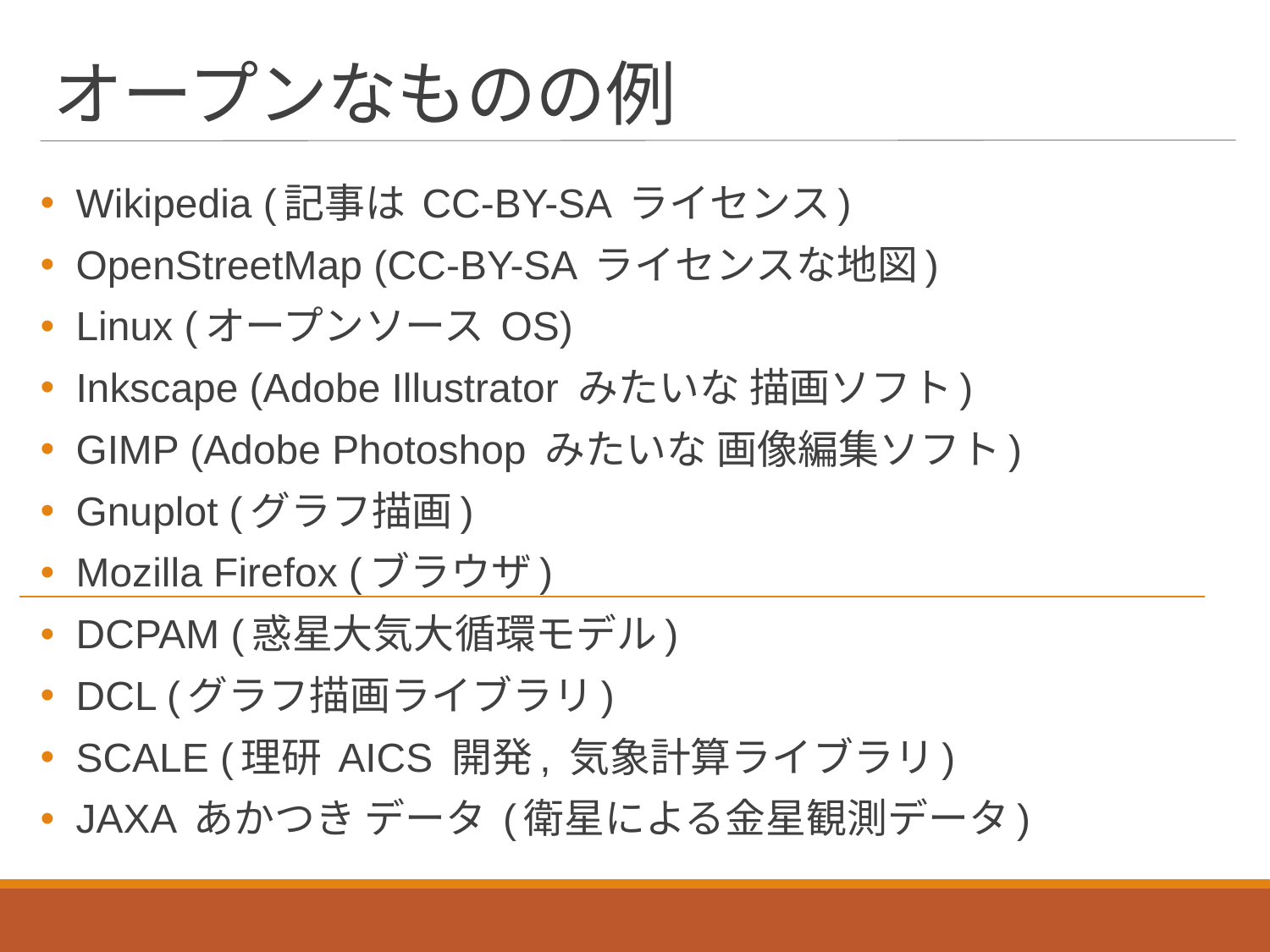

# オープンなものの例
Wikipedia (記事は CC-BY-SA ライセンス)
OpenStreetMap (CC-BY-SA ライセンスな地図)
Linux (オープンソース OS)
Inkscape (Adobe Illustrator みたいな 描画ソフト)
GIMP (Adobe Photoshop みたいな 画像編集ソフト)
Gnuplot (グラフ描画)
Mozilla Firefox (ブラウザ)
DCPAM (惑星大気大循環モデル)
DCL (グラフ描画ライブラリ)
SCALE (理研 AICS 開発, 気象計算ライブラリ)
JAXA あかつき データ (衛星による金星観測データ)